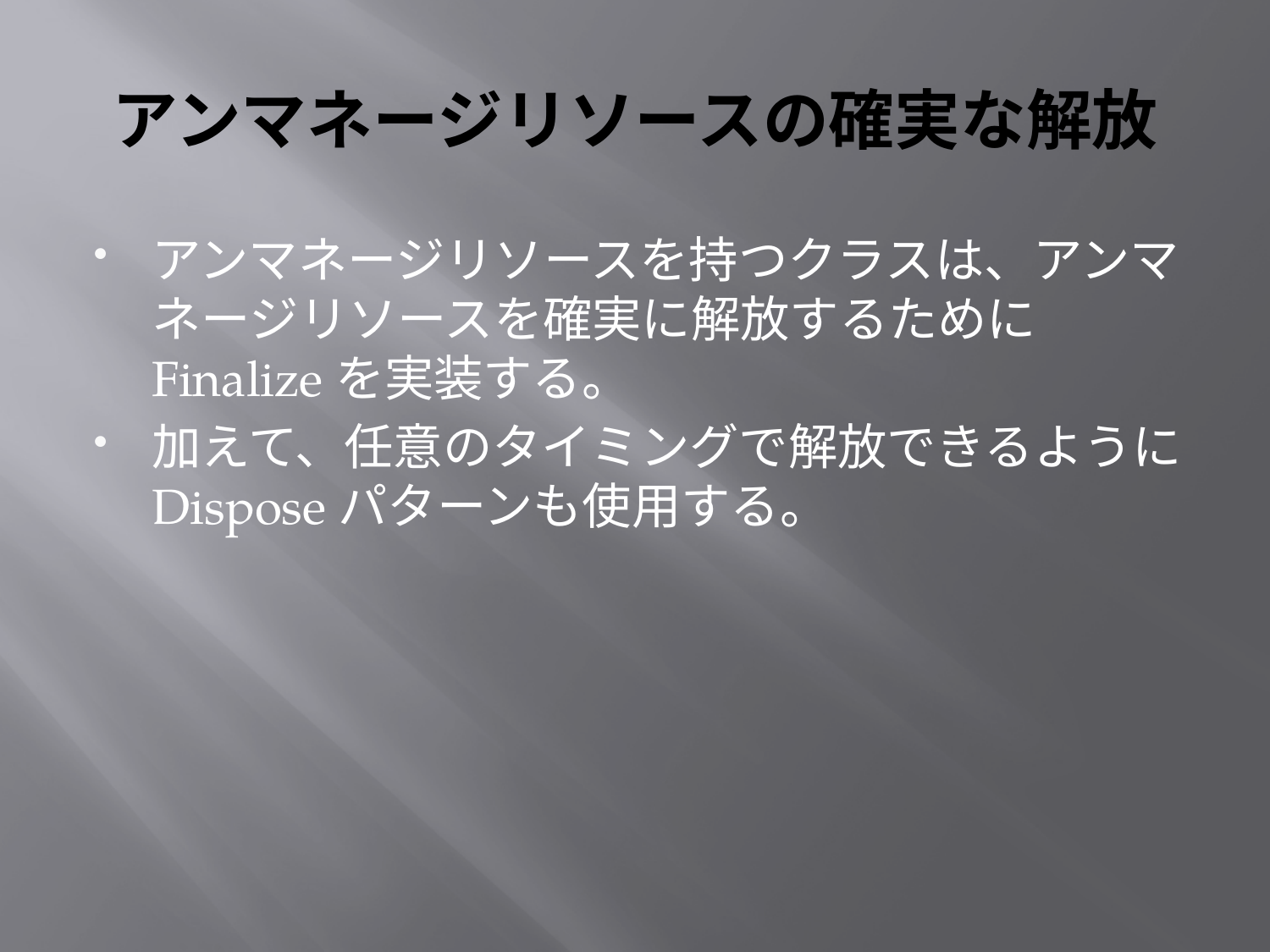

# アンマネージリソースの確実な解放
アンマネージリソースを持つクラスは、アンマネージリソースを確実に解放するためにFinalizeを実装する。
加えて、任意のタイミングで解放できるようにDisposeパターンも使用する。